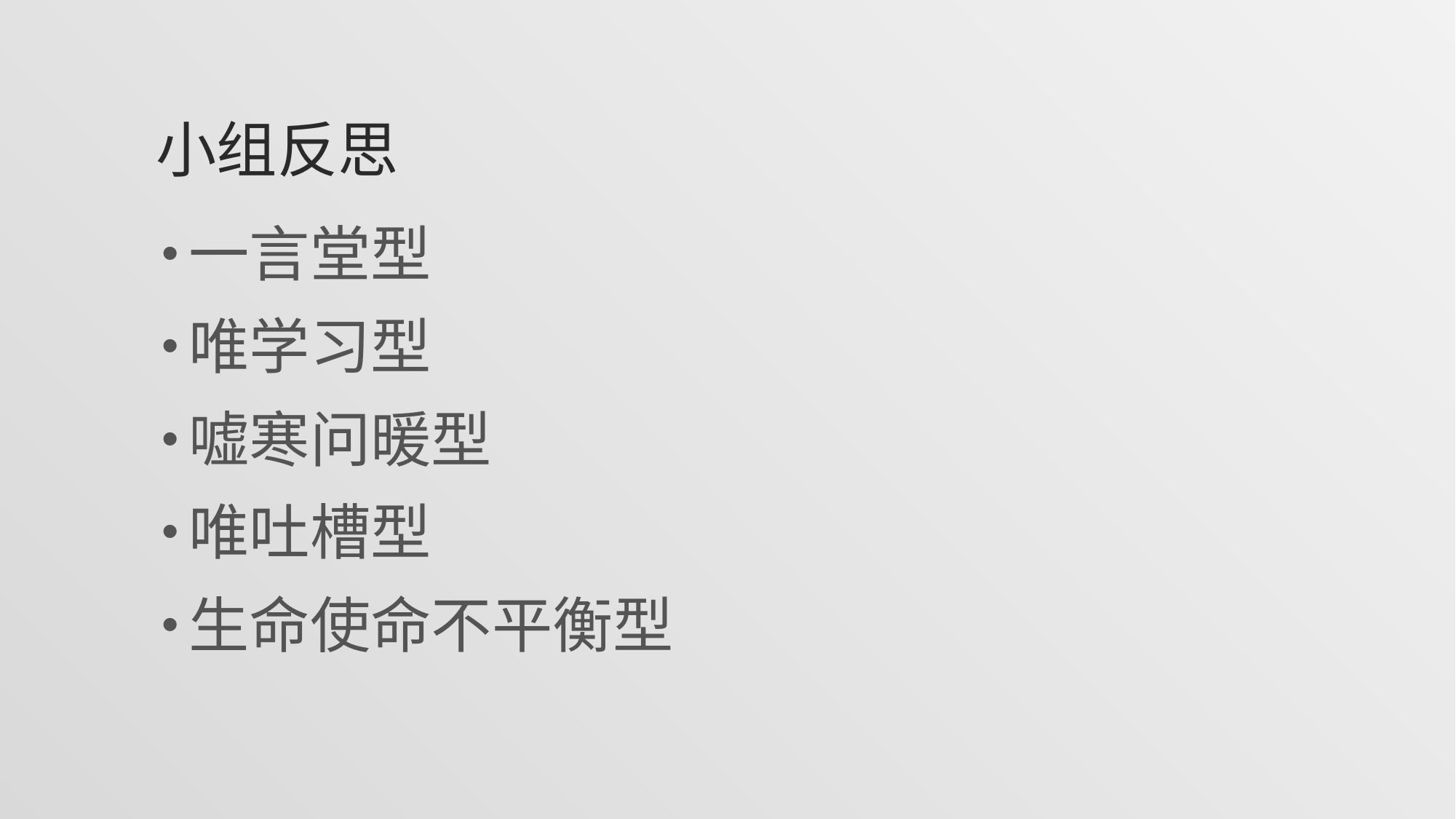

# 小组反思
一言堂型
唯学习型
嘘寒问暖型
唯吐槽型
生命使命不平衡型